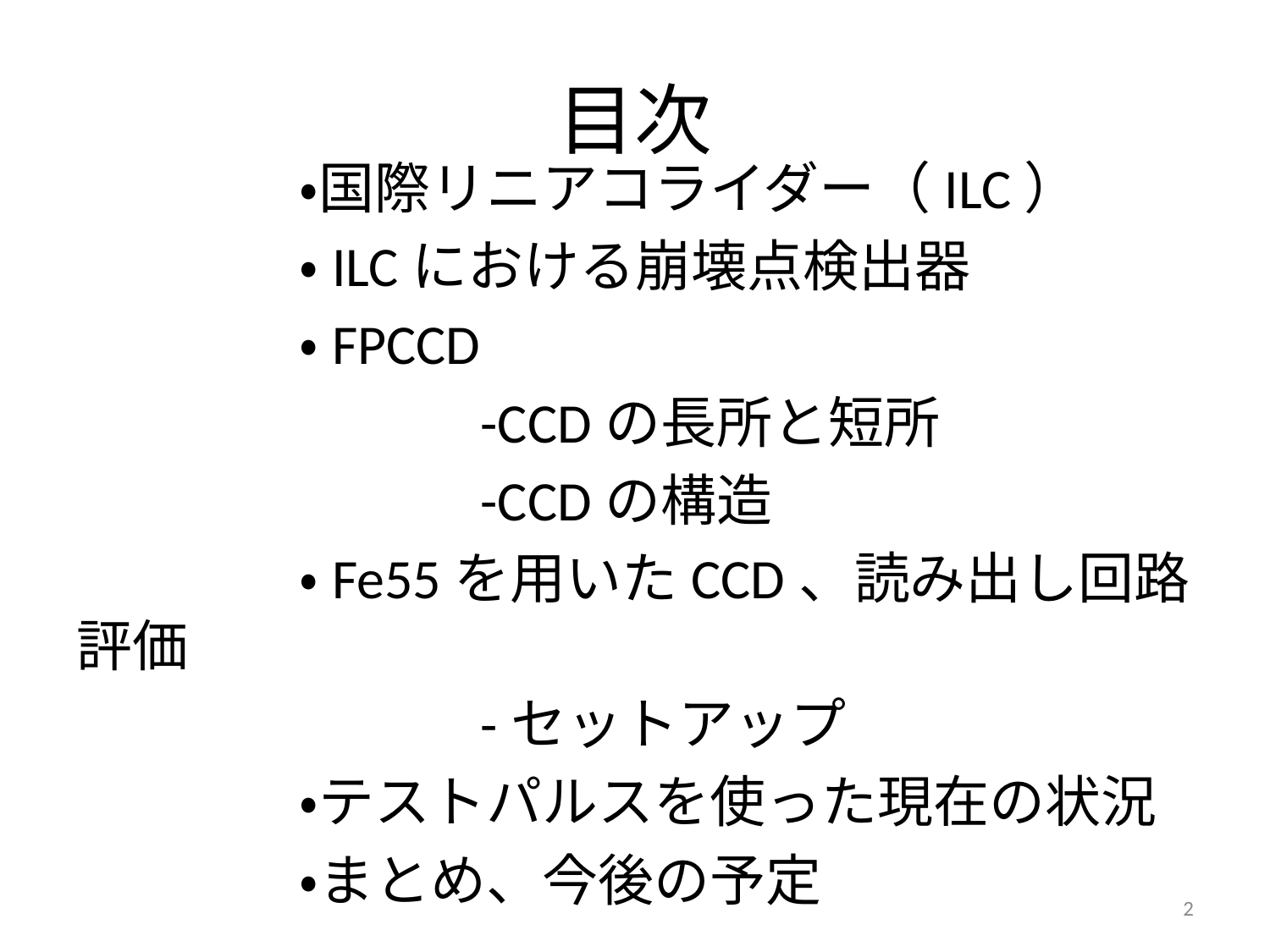

# 目次
　　　　・国際リニアコライダー（ILC）
　　　　・ILCにおける崩壊点検出器
　　　　・FPCCD
　　　　　　　-CCDの長所と短所
　　　　　　　-CCDの構造
　　　　・Fe55を用いたCCD、読み出し回路評価
　　　　　　　-セットアップ
　　　　・テストパルスを使った現在の状況
　　　　・まとめ、今後の予定
2